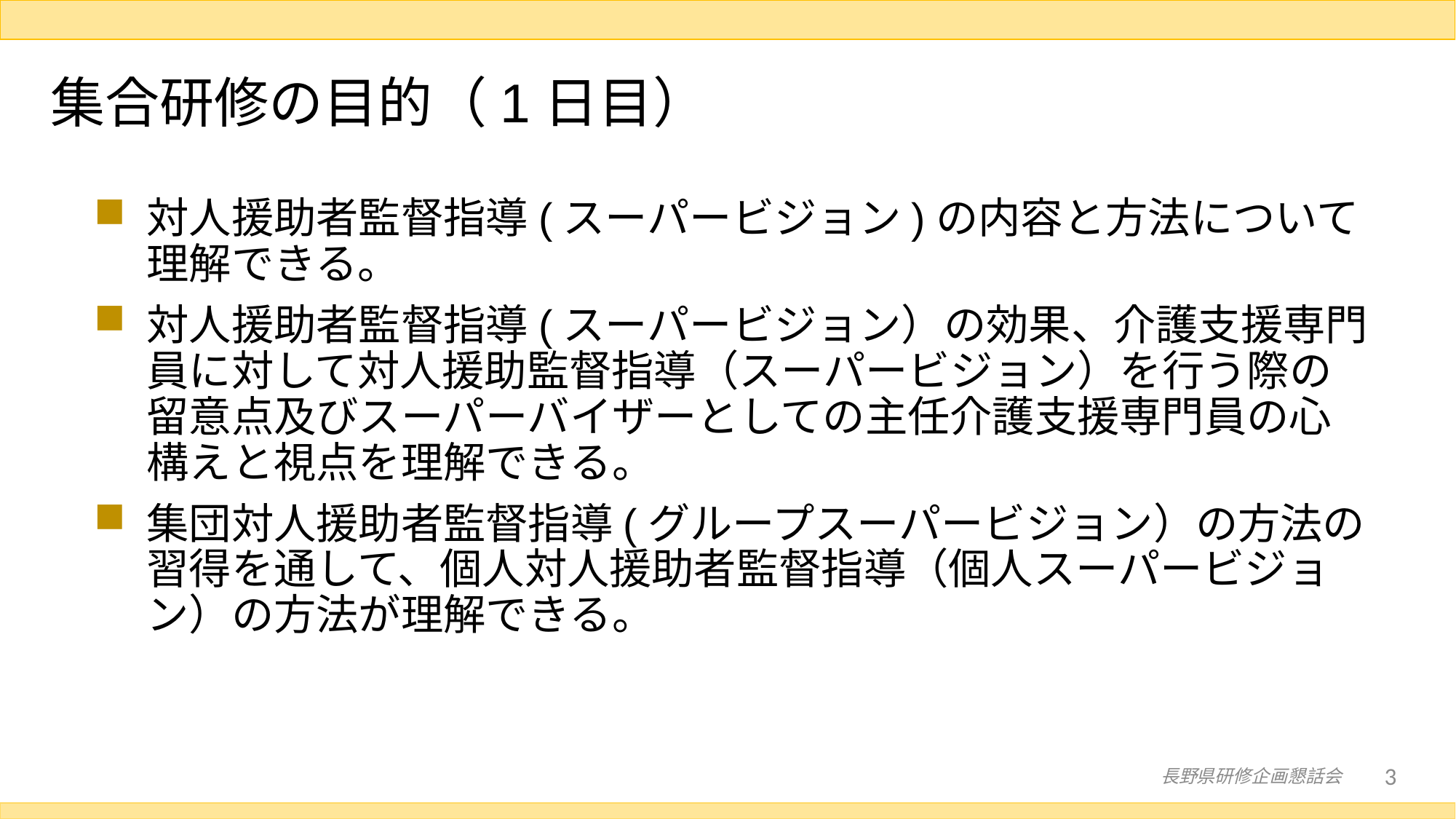

# 集合研修の目的（1日目）
対人援助者監督指導(スーパービジョン)の内容と方法について理解できる。
対人援助者監督指導(スーパービジョン）の効果、介護支援専門員に対して対人援助監督指導（スーパービジョン）を行う際の留意点及びスーパーバイザーとしての主任介護支援専門員の心構えと視点を理解できる。
集団対人援助者監督指導(グループスーパービジョン）の方法の習得を通して、個人対人援助者監督指導（個人スーパービジョン）の方法が理解できる。
長野県研修企画懇話会
3